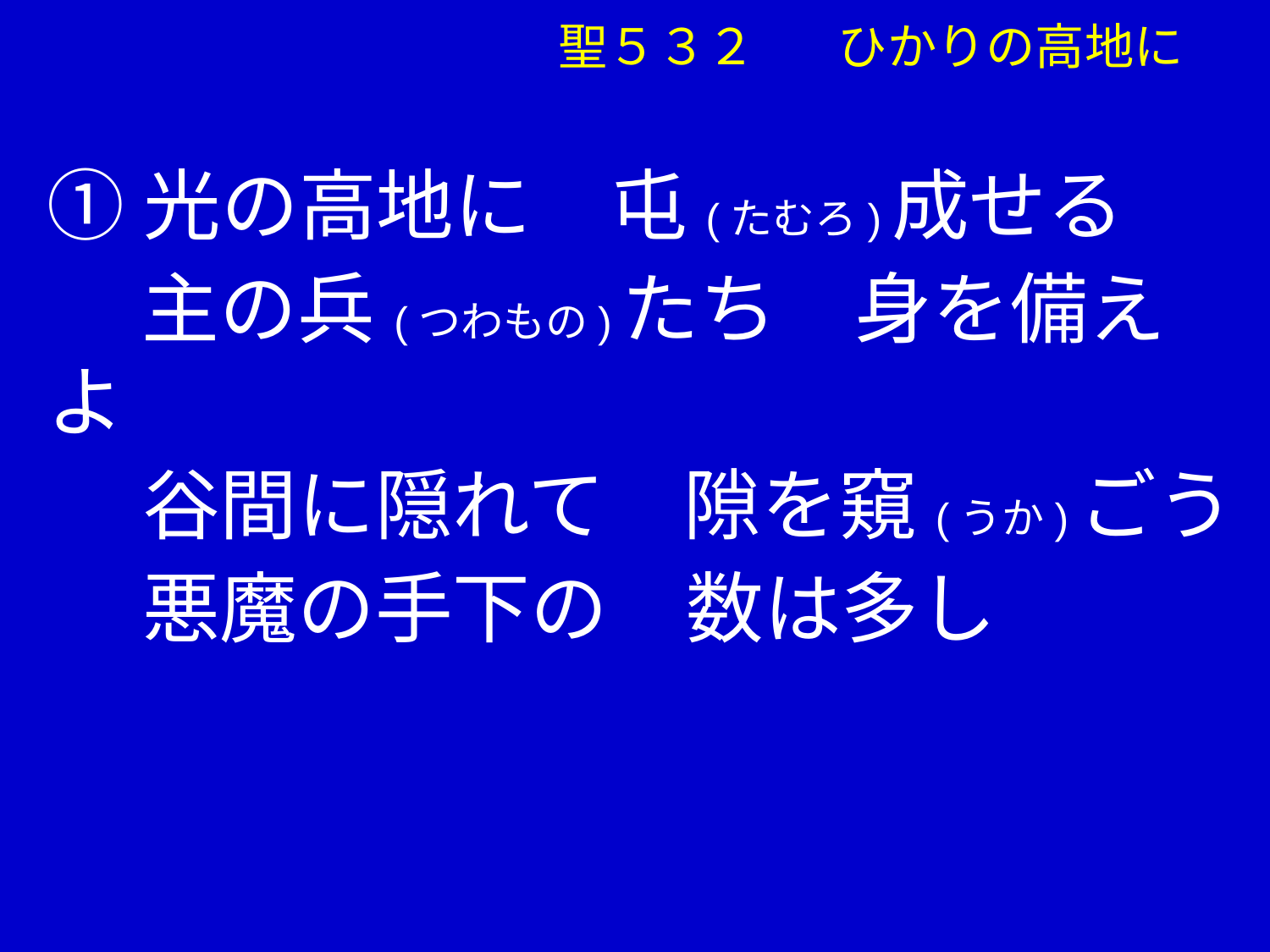

聖５３２   　ひかりの高地に
①光の高地に　屯(たむろ)成せる
　 主の兵(つわもの)たち　身を備えよ
　 谷間に隠れて　隙を窺(うか)ごう
　 悪魔の手下の　数は多し